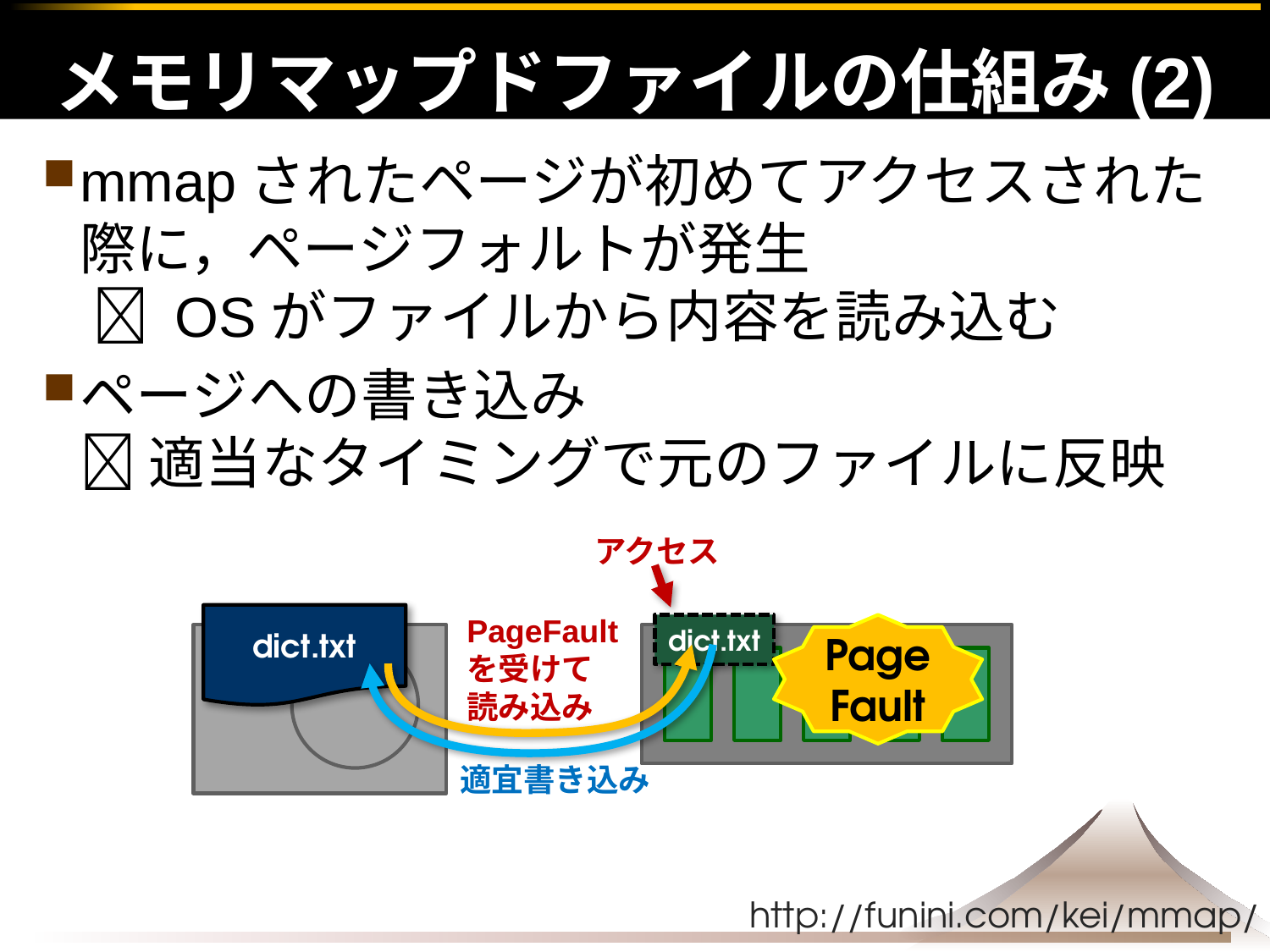

# メモリマップドファイルの仕組み(2)
mmapされたページが初めてアクセスされた際に，ページフォルトが発生
 ⇒ OSがファイルから内容を読み込む
ページへの書き込み
⇒ 適当なタイミングで元のファイルに反映
アクセス

dict.txt
PageFault
を受けて
読み込み
dict.txt
Page Fault

適宜書き込み